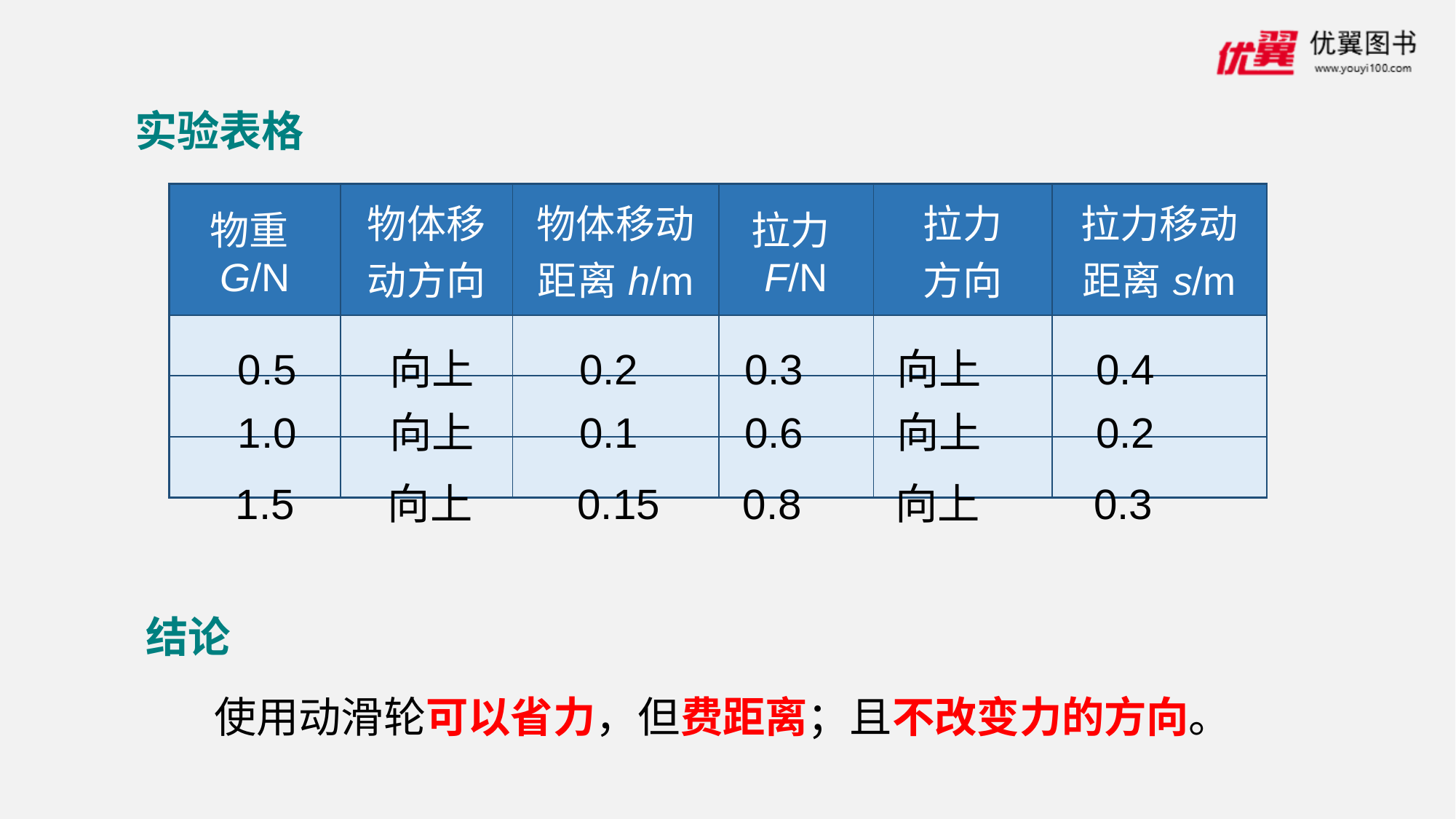

实验表格
| 物重G/N | 物体移动方向 | 物体移动距离h/m | 拉力F/N | 拉力 方向 | 拉力移动距离s/m |
| --- | --- | --- | --- | --- | --- |
|  |  |  |  |  |  |
|  |  |  |  |  |  |
|  |  |  |  |  |  |
0.5       向上          0.2         0.3       向上           0.4
1.0       向上          0.1         0.6       向上           0.2
1.5       向上          0.15       0.8       向上           0.3
结论
使用动滑轮可以省力，但费距离；且不改变力的方向。